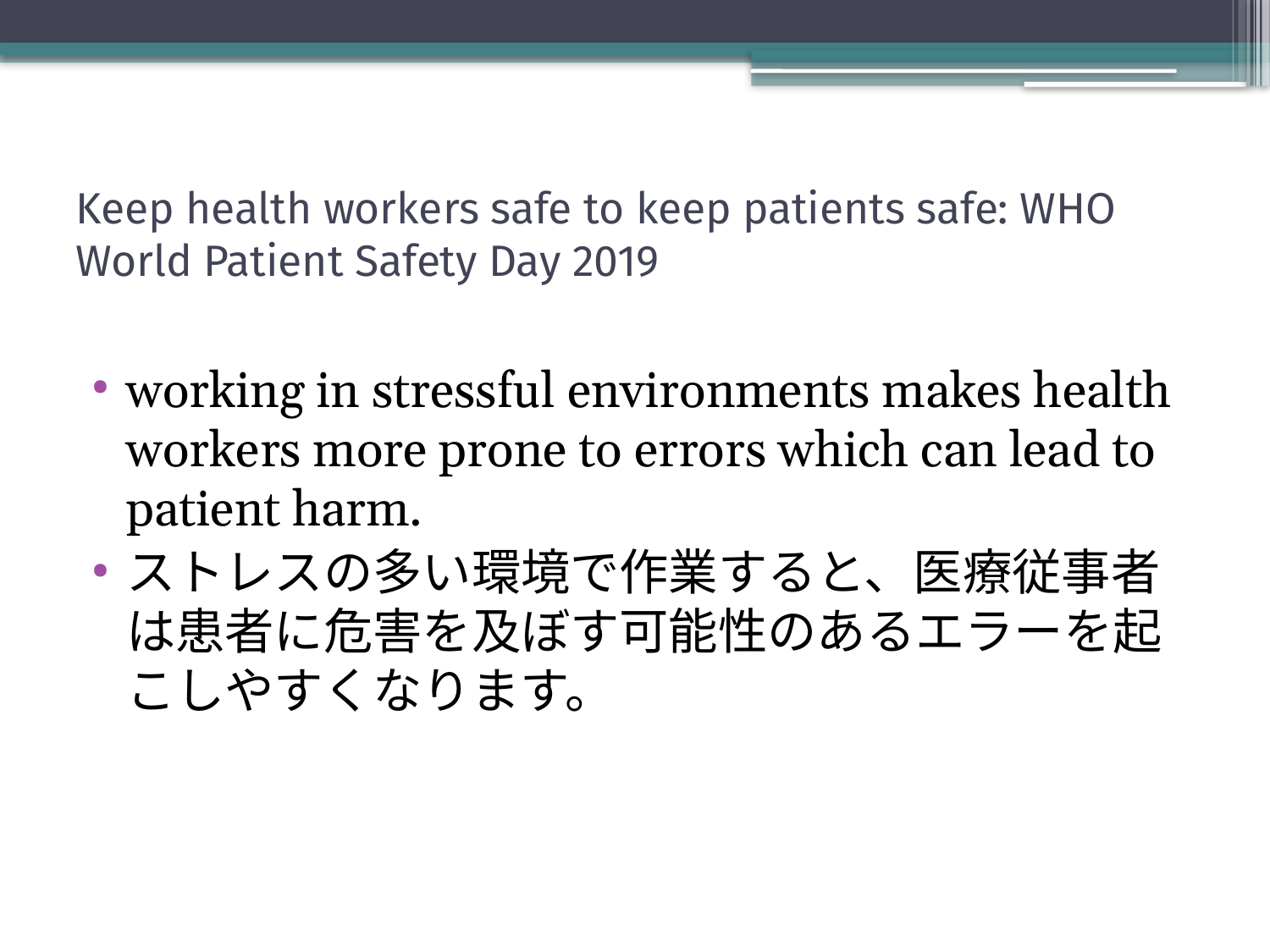

# Keep health workers safe to keep patients safe: WHO　 World Patient Safety Day 2019
working in stressful environments makes health workers more prone to errors which can lead to patient harm.
ストレスの多い環境で作業すると、医療従事者は患者に危害を及ぼす可能性のあるエラーを起こしやすくなります。